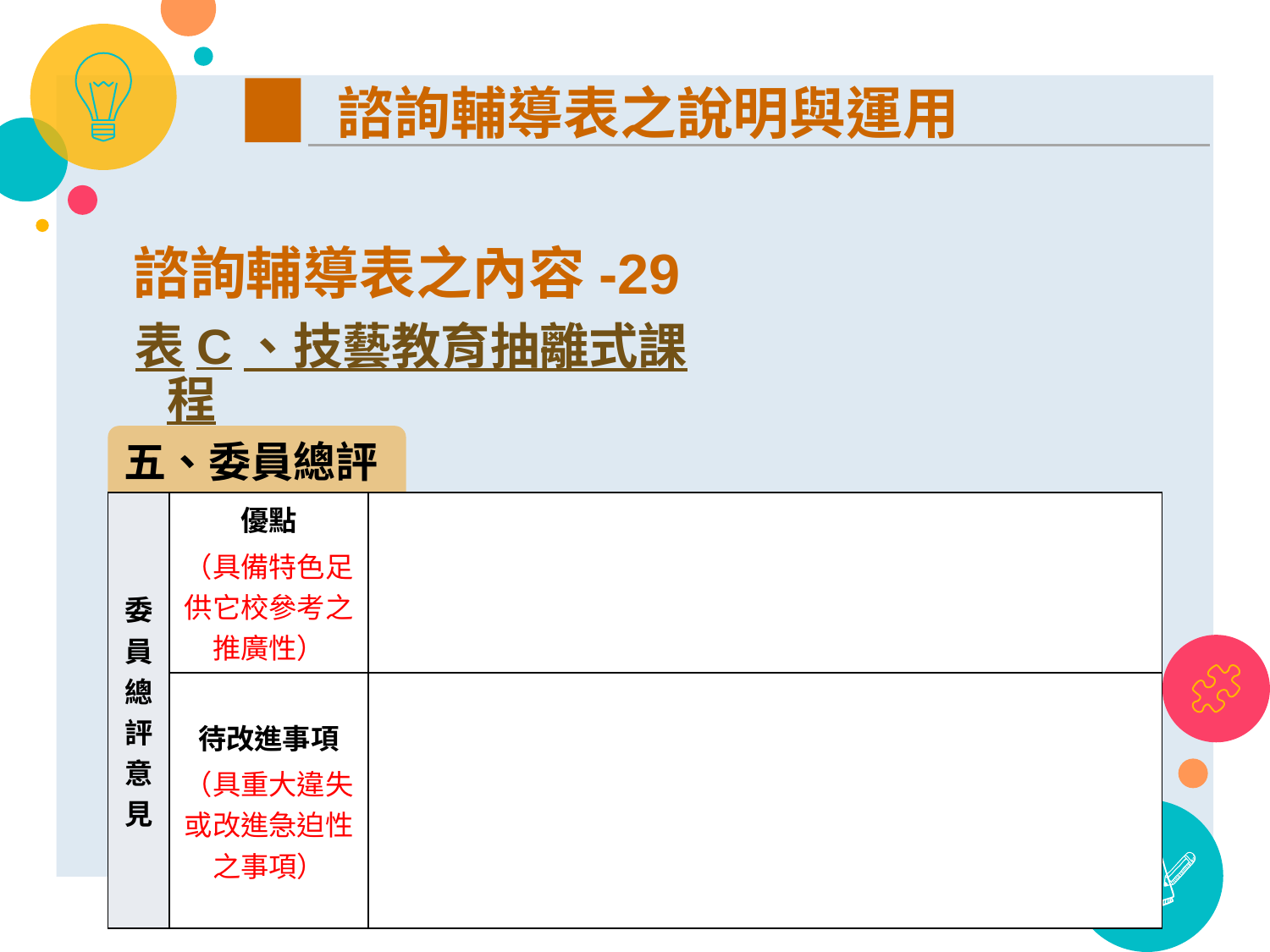

諮詢輔導表之說明與運用

諮詢輔導表之內容-29
表C、技藝教育抽離式課程
五、委員總評
| 委員總評意見 | 優點 （具備特色足供它校參考之推廣性） |  |
| --- | --- | --- |
|  | 待改進事項 （具重大違失或改進急迫性之事項） |  |